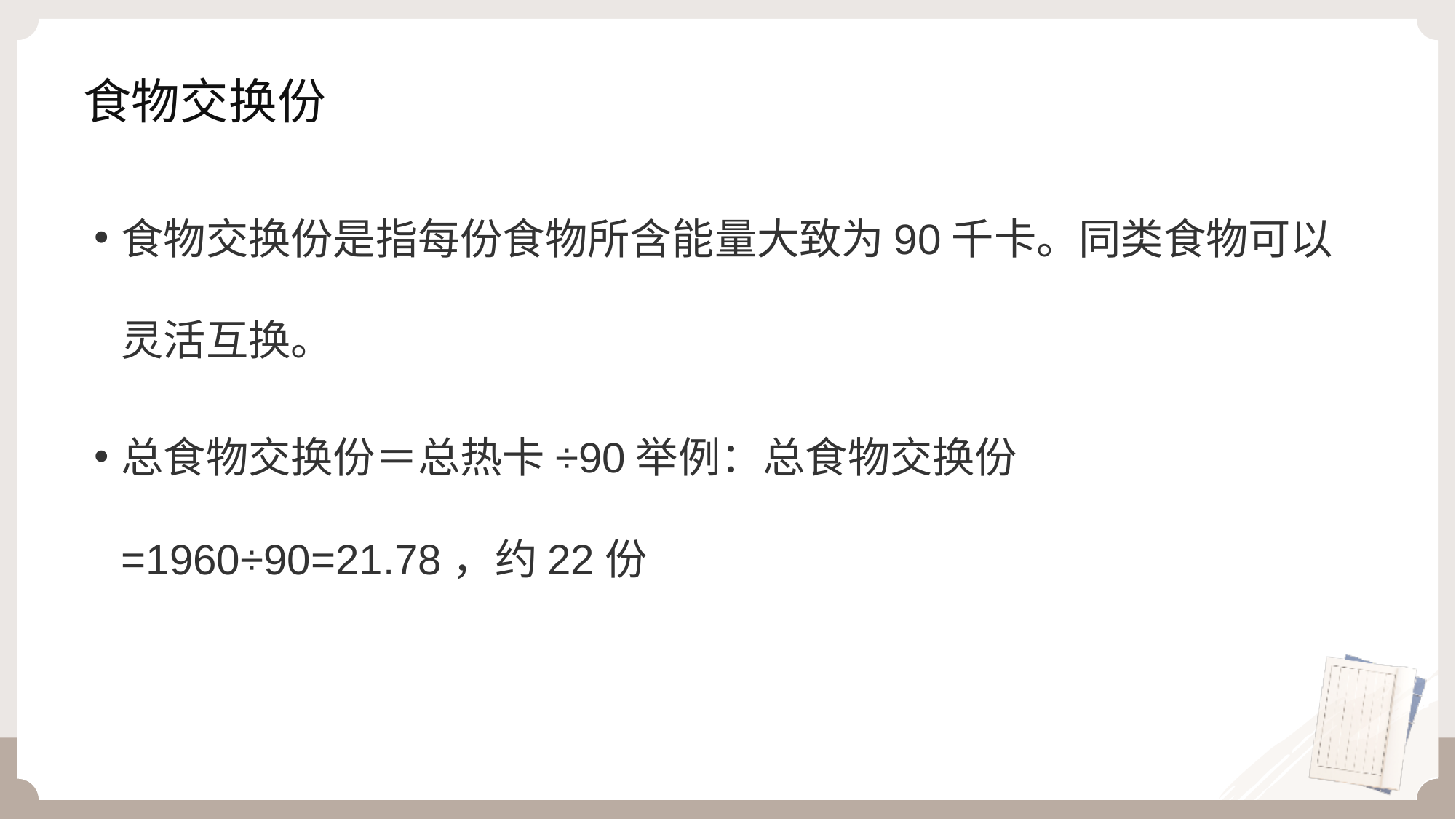

# 食物交换份
食物交换份是指每份食物所含能量大致为90千卡。同类食物可以灵活互换。
总食物交换份＝总热卡÷90举例：总食物交换份=1960÷90=21.78，约22份